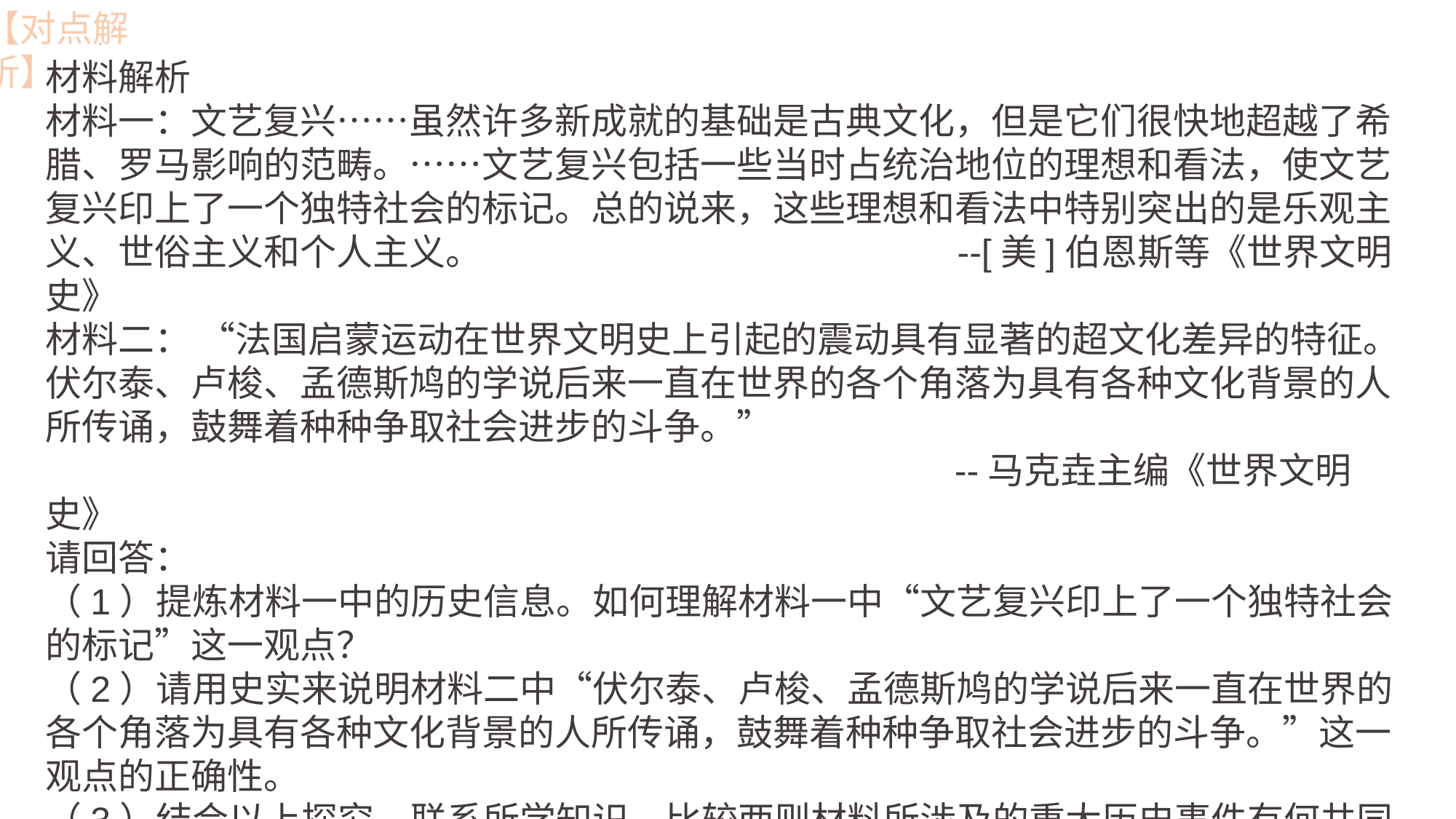

【对点解析】
材料解析
材料一：文艺复兴……虽然许多新成就的基础是古典文化，但是它们很快地超越了希腊、罗马影响的范畴。……文艺复兴包括一些当时占统治地位的理想和看法，使文艺复兴印上了一个独特社会的标记。总的说来，这些理想和看法中特别突出的是乐观主义、世俗主义和个人主义。                                                         --[美]伯恩斯等《世界文明史》
材料二： “法国启蒙运动在世界文明史上引起的震动具有显著的超文化差异的特征。伏尔泰、卢梭、孟德斯鸠的学说后来一直在世界的各个角落为具有各种文化背景的人所传诵，鼓舞着种种争取社会进步的斗争。”
                                                                                                              --马克垚主编《世界文明史》
请回答：
（1）提炼材料一中的历史信息。如何理解材料一中“文艺复兴印上了一个独特社会的标记”这一观点？
（2）请用史实来说明材料二中“伏尔泰、卢梭、孟德斯鸠的学说后来一直在世界的各个角落为具有各种文化背景的人所传诵，鼓舞着种种争取社会进步的斗争。”这一观点的正确性。
（3）结合以上探究，联系所学知识，比较两则材料所涉及的重大历史事件有何共同之处？